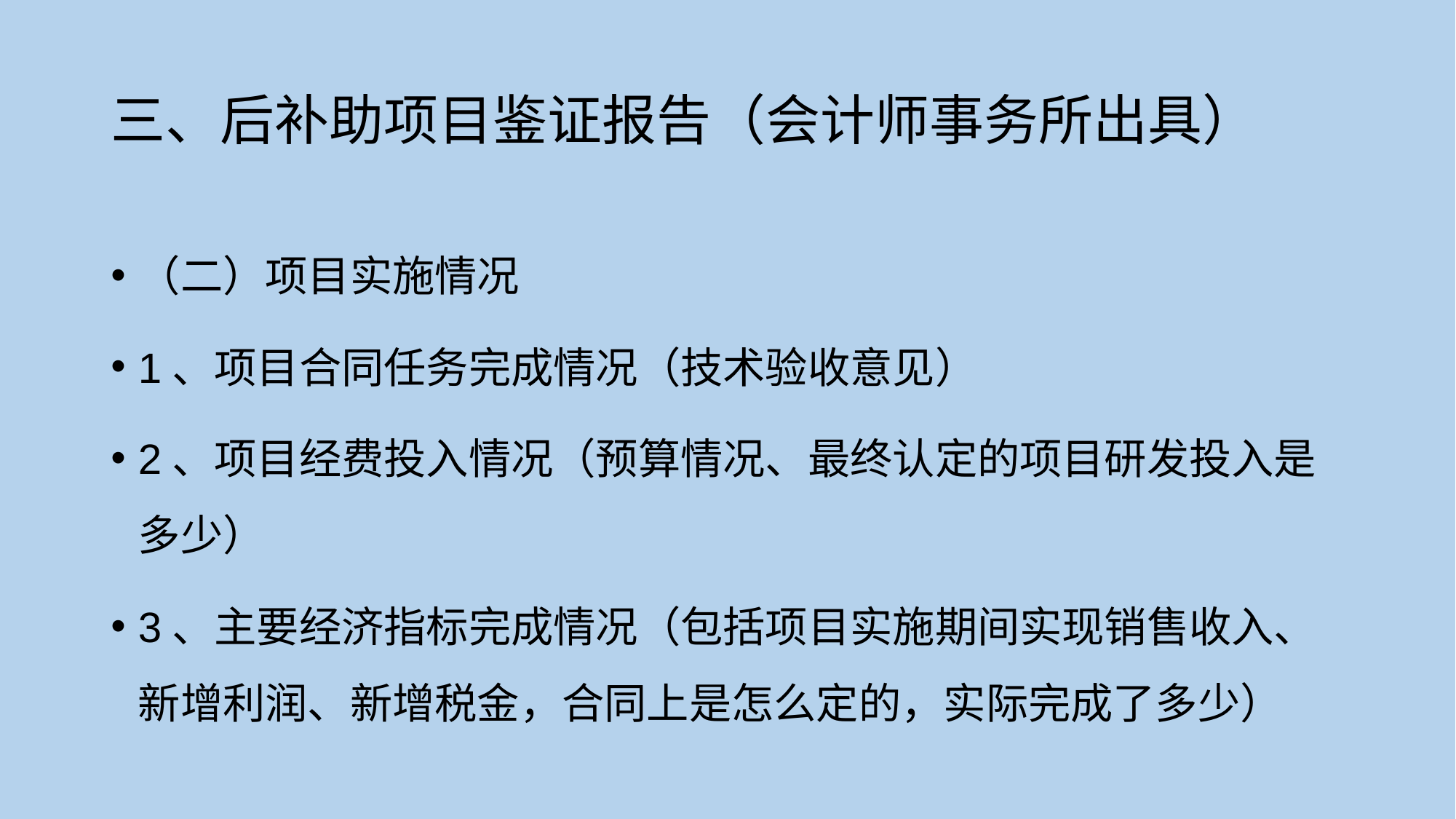

# 三、后补助项目鉴证报告（会计师事务所出具）
（二）项目实施情况
1、项目合同任务完成情况（技术验收意见）
2、项目经费投入情况（预算情况、最终认定的项目研发投入是多少）
3、主要经济指标完成情况（包括项目实施期间实现销售收入、新增利润、新增税金，合同上是怎么定的，实际完成了多少）